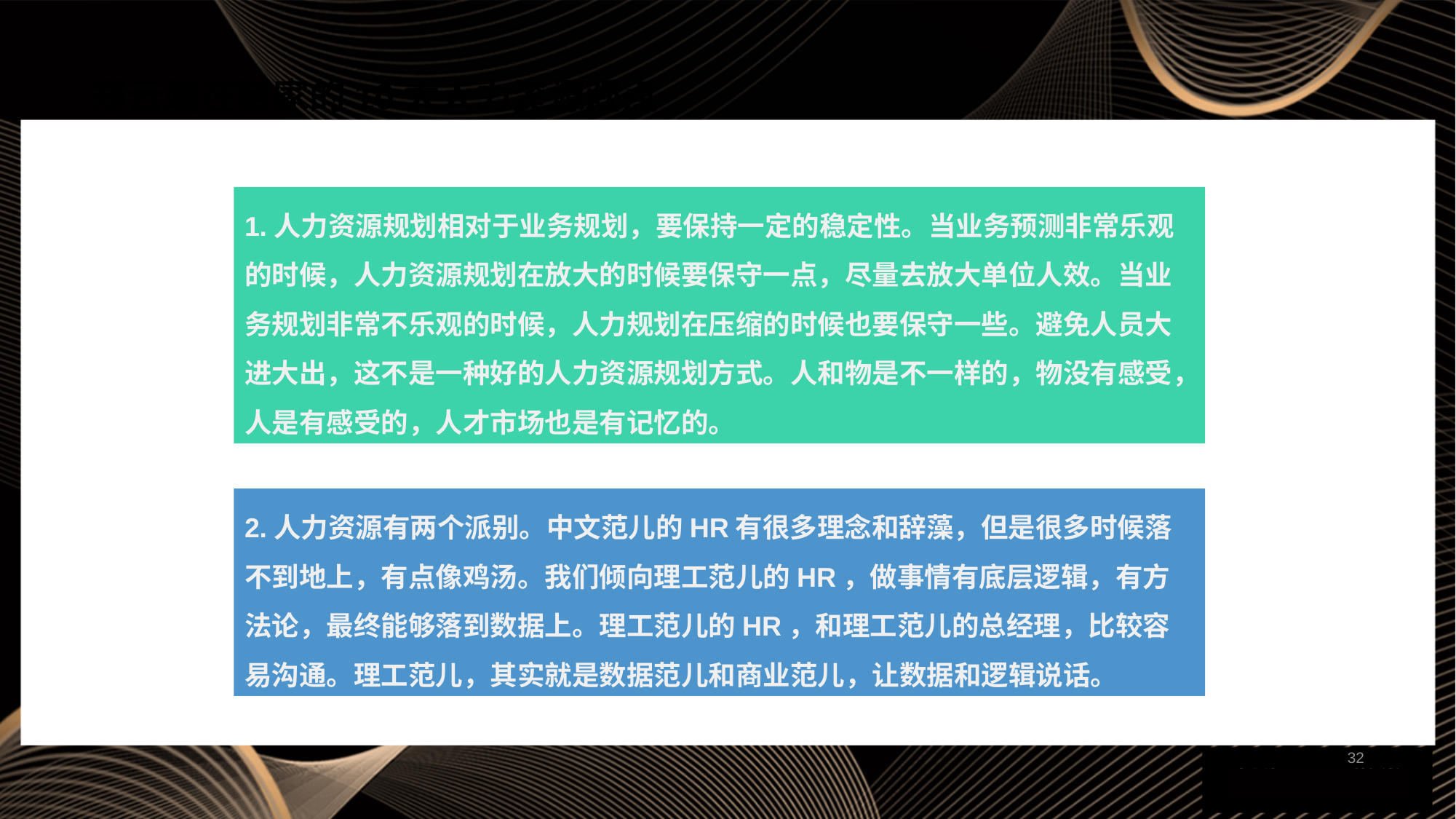

# 郑云端在链家的10大人力资源观点
1.人力资源规划相对于业务规划，要保持一定的稳定性。当业务预测非常乐观的时候，人力资源规划在放大的时候要保守一点，尽量去放大单位人效。当业务规划非常不乐观的时候，人力规划在压缩的时候也要保守一些。避免人员大进大出，这不是一种好的人力资源规划方式。人和物是不一样的，物没有感受，人是有感受的，人才市场也是有记忆的。
2.人力资源有两个派别。中文范儿的HR有很多理念和辞藻，但是很多时候落不到地上，有点像鸡汤。我们倾向理工范儿的HR，做事情有底层逻辑，有方法论，最终能够落到数据上。理工范儿的HR，和理工范儿的总经理，比较容易沟通。理工范儿，其实就是数据范儿和商业范儿，让数据和逻辑说话。
32